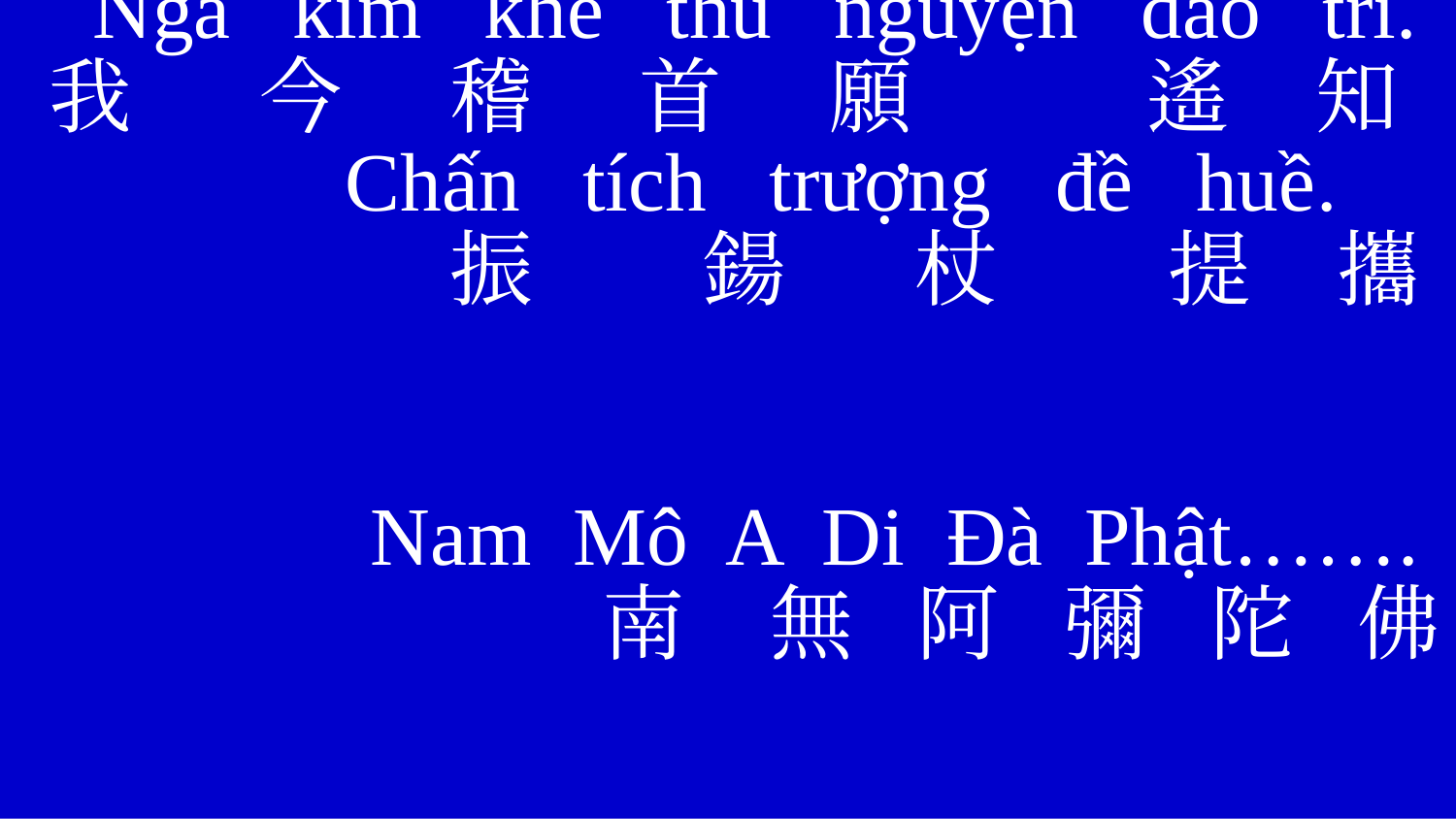

Ngã   kim   khể   thủ   nguyện   dao   tri.
我      今     稽     首     願           遙    知   Chấn   tích   trượng   đề   huề.
振        鍚      杖        提    攜

Nam  Mô  A  Di  Đà  Phật…….
南    無   阿   彌   陀   佛